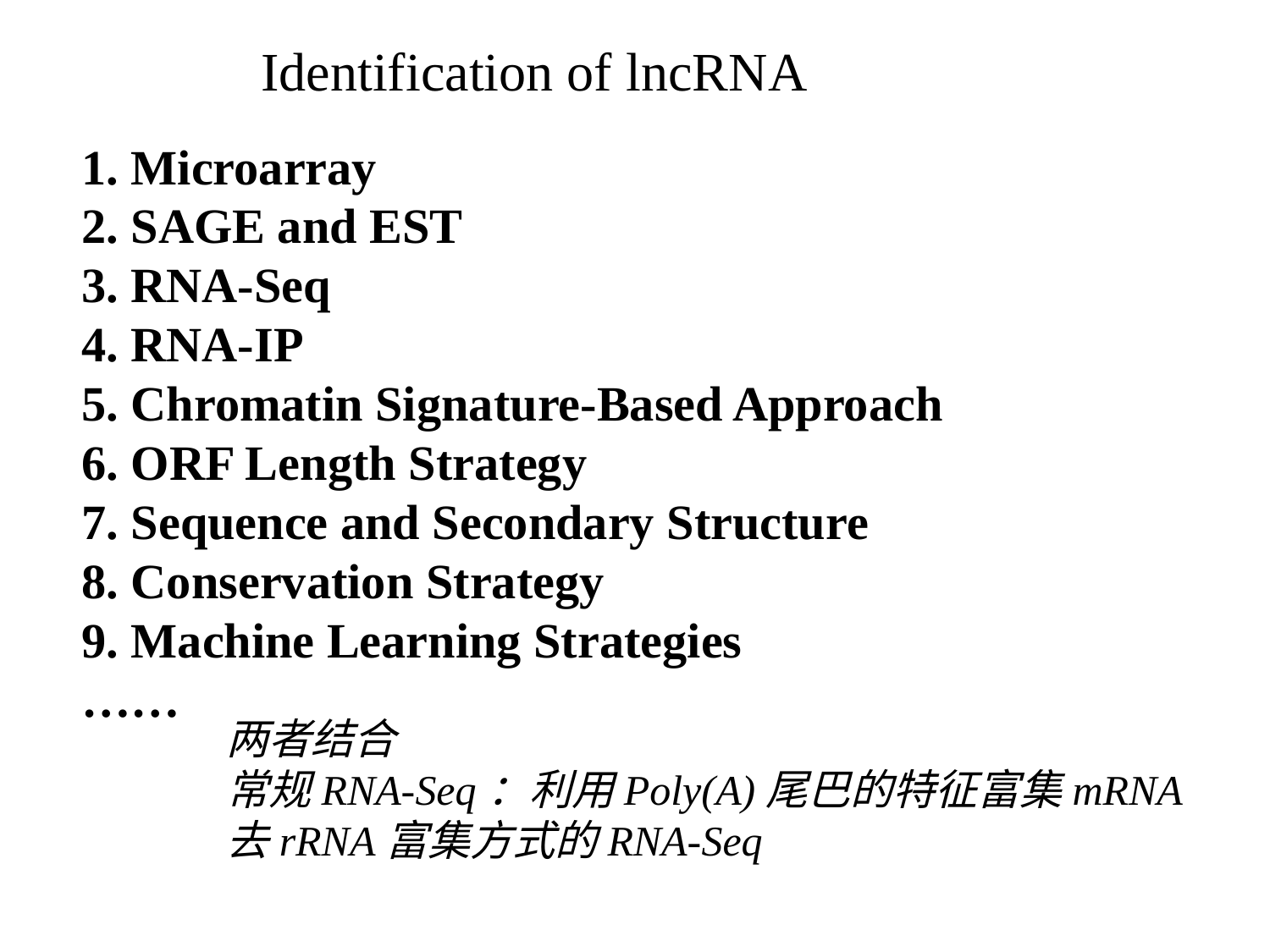

# Identification of lncRNA
1. Microarray
2. SAGE and EST
3. RNA-Seq
4. RNA-IP
5. Chromatin Signature-Based Approach
6. ORF Length Strategy
7. Sequence and Secondary Structure
8. Conservation Strategy
9. Machine Learning Strategies
……

两者结合
常规RNA-Seq：利用Poly(A)尾巴的特征富集mRNA
去rRNA富集方式的RNA-Seq